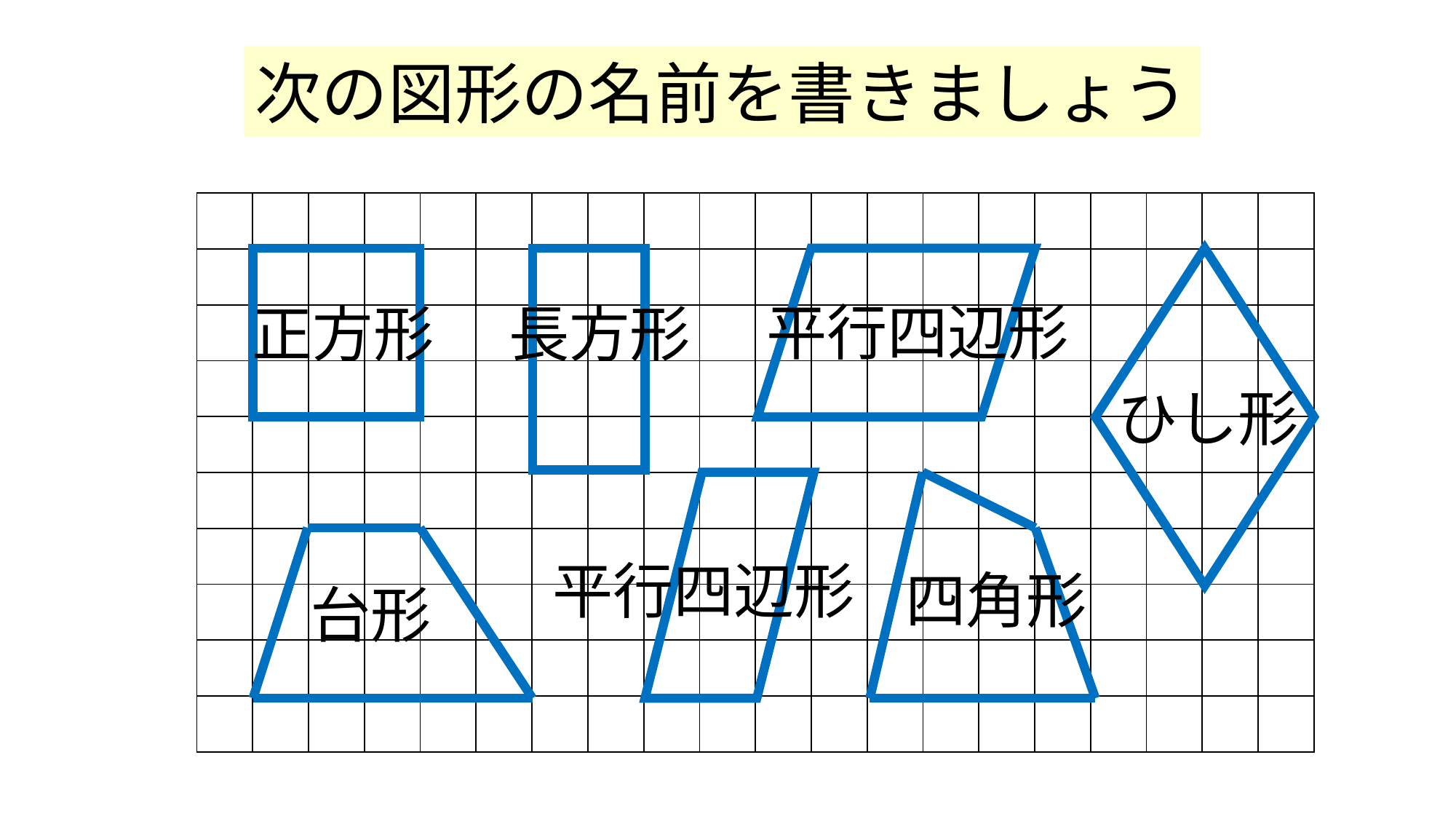

次の図形の名前を書きましょう
|  |  |  |  |  |  |  |  |  |  |  |  |  |  |  |  |  |  |  |  |
| --- | --- | --- | --- | --- | --- | --- | --- | --- | --- | --- | --- | --- | --- | --- | --- | --- | --- | --- | --- |
|  |  |  |  |  |  |  |  |  |  |  |  |  |  |  |  |  |  |  |  |
|  |  |  |  |  |  |  |  |  |  |  |  |  |  |  |  |  |  |  |  |
|  |  |  |  |  |  |  |  |  |  |  |  |  |  |  |  |  |  |  |  |
|  |  |  |  |  |  |  |  |  |  |  |  |  |  |  |  |  |  |  |  |
|  |  |  |  |  |  |  |  |  |  |  |  |  |  |  |  |  |  |  |  |
|  |  |  |  |  |  |  |  |  |  |  |  |  |  |  |  |  |  |  |  |
|  |  |  |  |  |  |  |  |  |  |  |  |  |  |  |  |  |  |  |  |
|  |  |  |  |  |  |  |  |  |  |  |  |  |  |  |  |  |  |  |  |
|  |  |  |  |  |  |  |  |  |  |  |  |  |  |  |  |  |  |  |  |

平行四辺形
正方形
長方形
ひし形

平行四辺形
四角形
台形